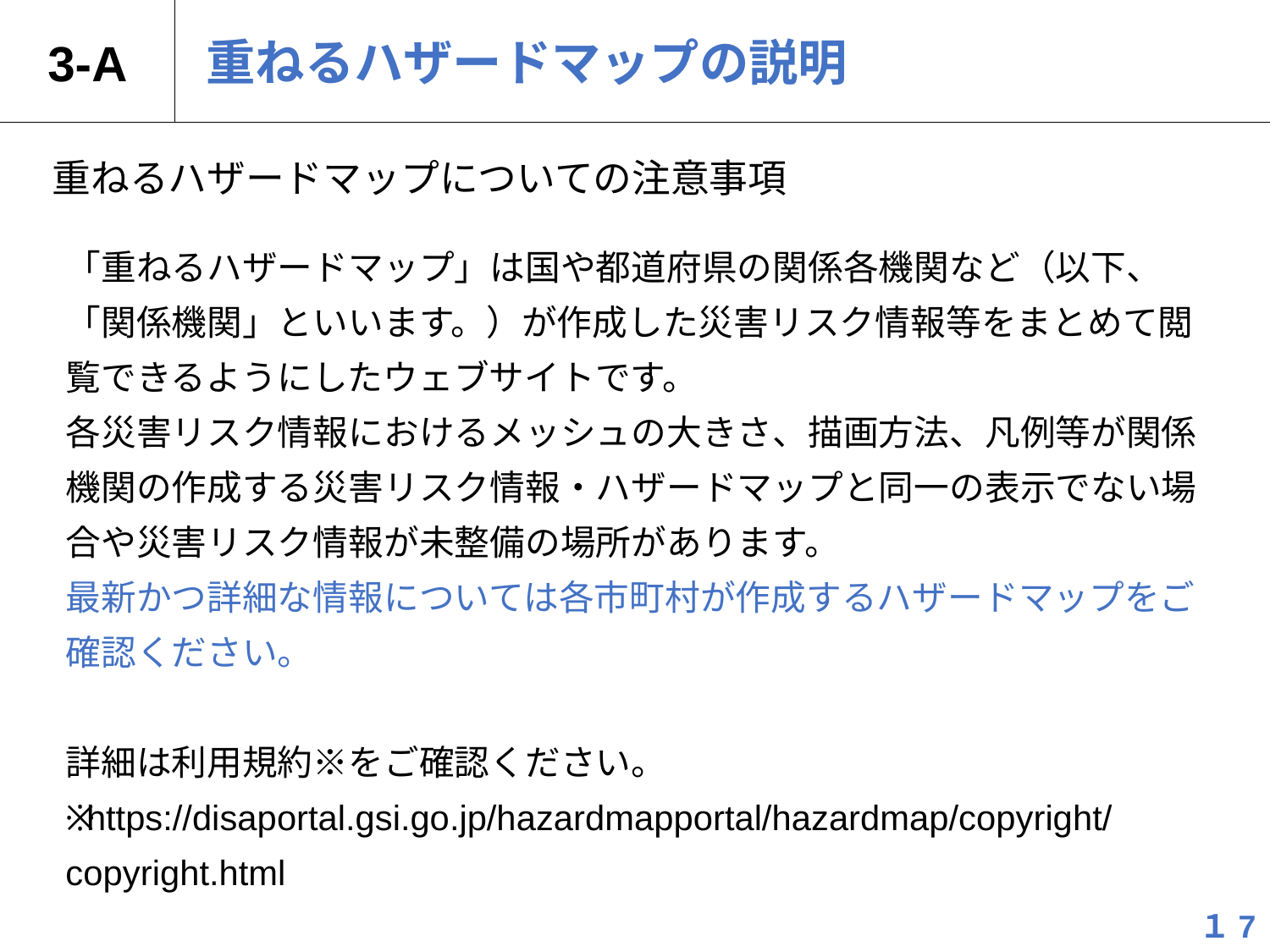

3-A
# 重ねるハザードマップの説明
重ねるハザードマップについての注意事項
「重ねるハザードマップ」は国や都道府県の関係各機関など（以下、「関係機関」といいます。）が作成した災害リスク情報等をまとめて閲覧できるようにしたウェブサイトです。
各災害リスク情報におけるメッシュの大きさ、描画方法、凡例等が関係機関の作成する災害リスク情報・ハザードマップと同一の表示でない場合や災害リスク情報が未整備の場所があります。
最新かつ詳細な情報については各市町村が作成するハザードマップをご確認ください。

詳細は利用規約※をご確認ください。
※https://disaportal.gsi.go.jp/hazardmapportal/hazardmap/copyright/copyright.html
１7